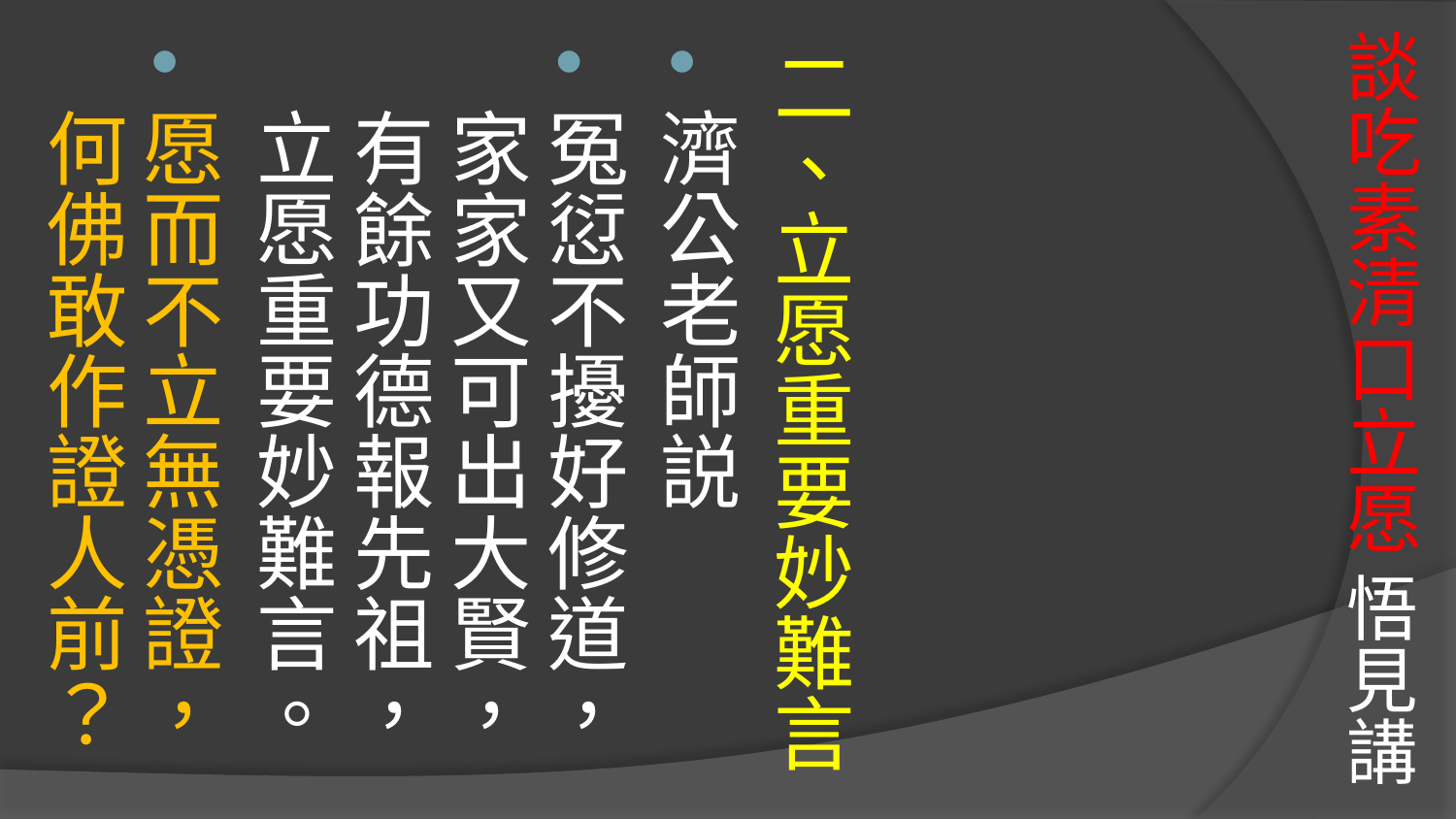

# 談吃素清口立愿 悟見講
二、立愿重要妙難言
濟公老師説
冤愆不擾好修道，家家又可出大賢，
有餘功德報先祖，立愿重要妙難言。
愿而不立無憑證，何佛敢作證人前？